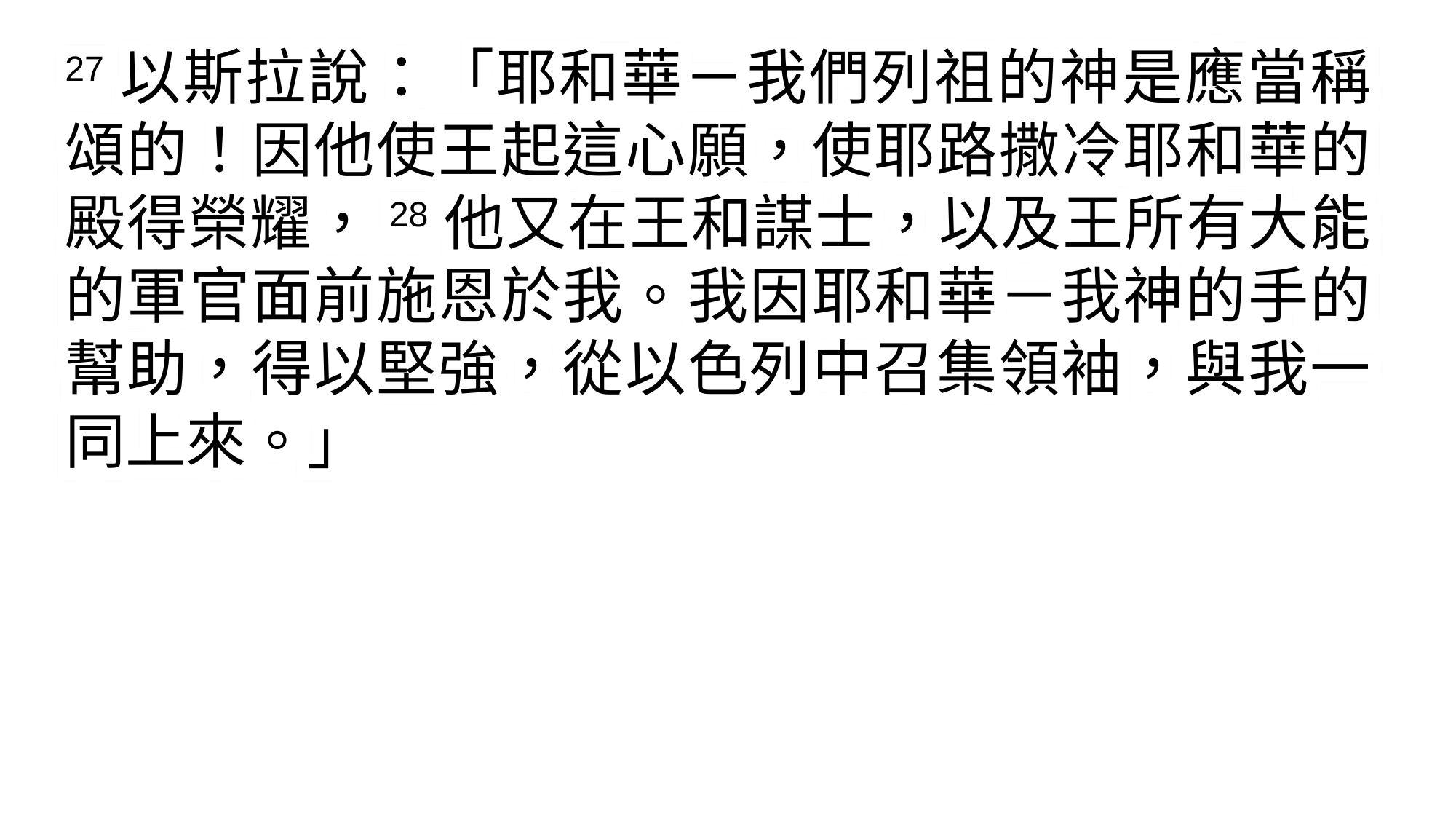

27以斯拉說：「耶和華－我們列祖的神是應當稱頌的！因他使王起這心願，使耶路撒冷耶和華的殿得榮耀，28他又在王和謀士，以及王所有大能的軍官面前施恩於我。我因耶和華－我神的手的幫助，得以堅強，從以色列中召集領袖，與我一同上來。」